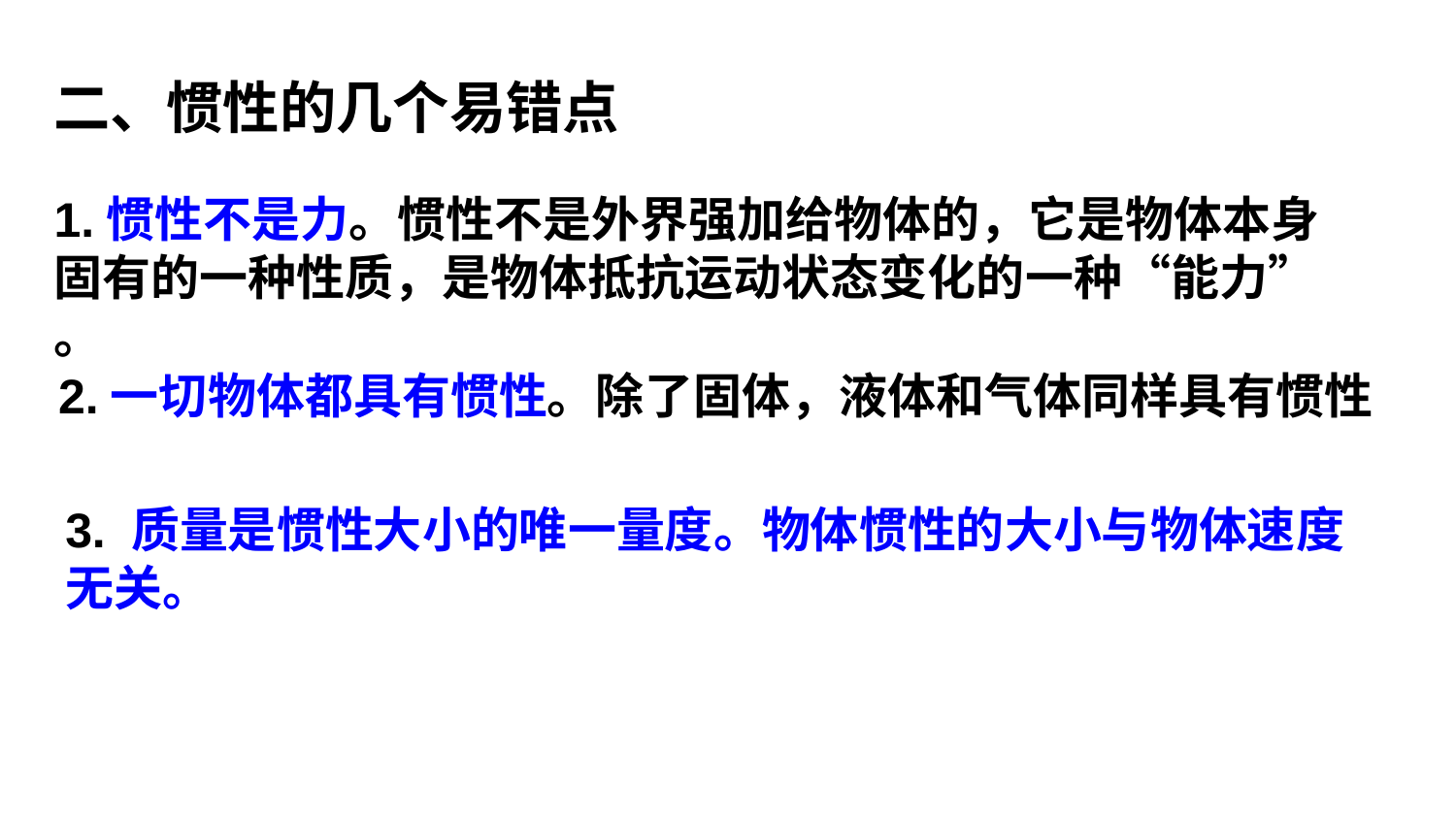

二、惯性的几个易错点
1.惯性不是力。惯性不是外界强加给物体的，它是物体本身固有的一种性质，是物体抵抗运动状态变化的一种“能力” 。
2.一切物体都具有惯性。除了固体，液体和气体同样具有惯性
3. 质量是惯性大小的唯一量度。物体惯性的大小与物体速度无关。